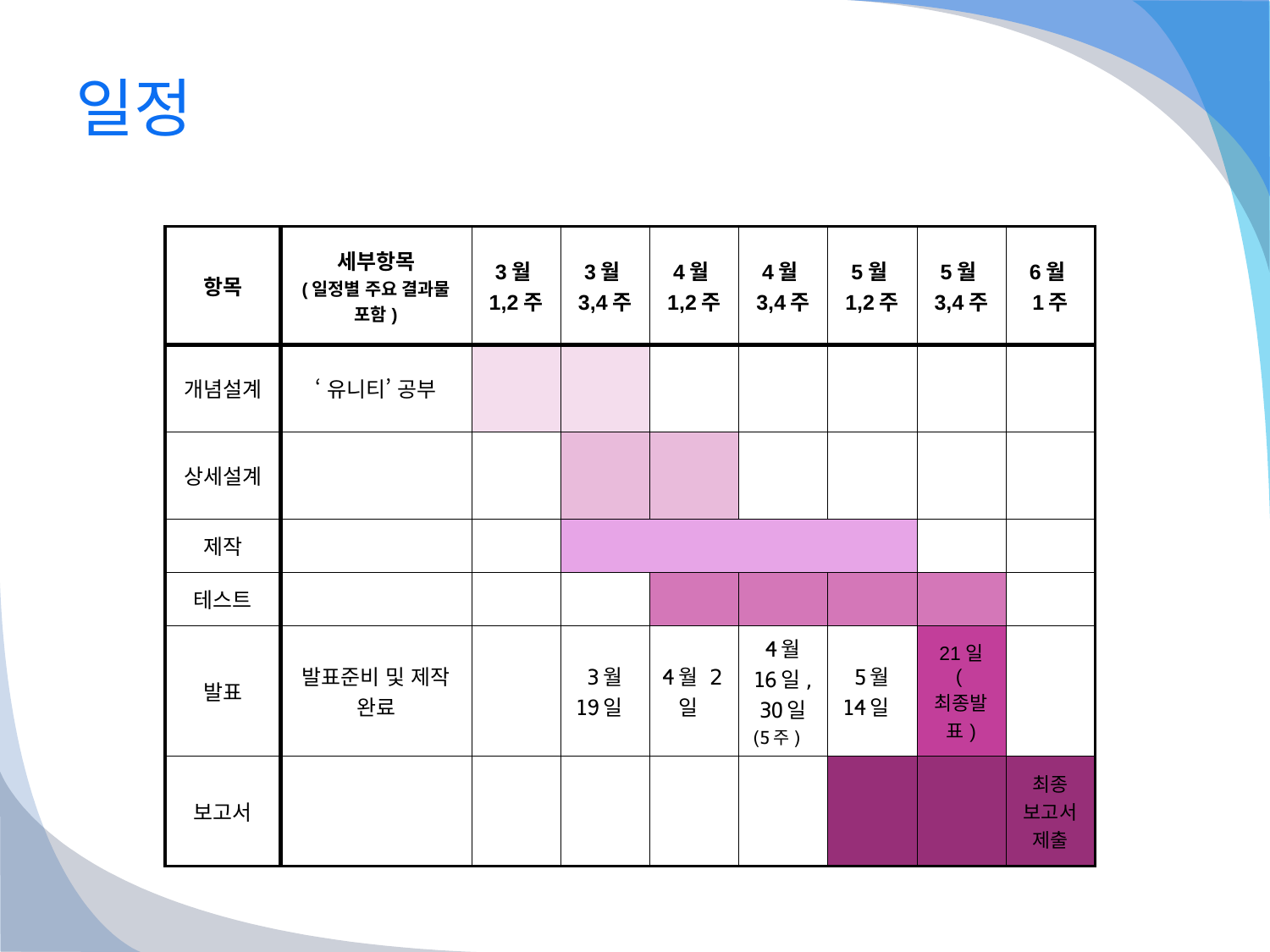

# 일정
| 항목 | 세부항목 (일정별 주요 결과물 포함) | 3월 1,2주 | 3월 3,4주 | 4월 1,2주 | 4월 3,4주 | 5월 1,2주 | 5월 3,4주 | 6월 1주 |
| --- | --- | --- | --- | --- | --- | --- | --- | --- |
| 개념설계 | ‘유니티’ 공부 |  |  |  |  |  |  |  |
| 상세설계 |  |  |  |  |  |  |  |  |
| 제작 |  |  |  |  |  |  |  |  |
| 테스트 |  |  |  |  |  |  |  |  |
| 발표 | 발표준비 및 제작 완료 |  | 3월 19일 | 4월 2일 | 4월 16일, 30일 (5주) | 5월 14일 | 21일 (최종발표) |  |
| 보고서 |  |  |  |  |  |  |  | 최종 보고서 제출 |